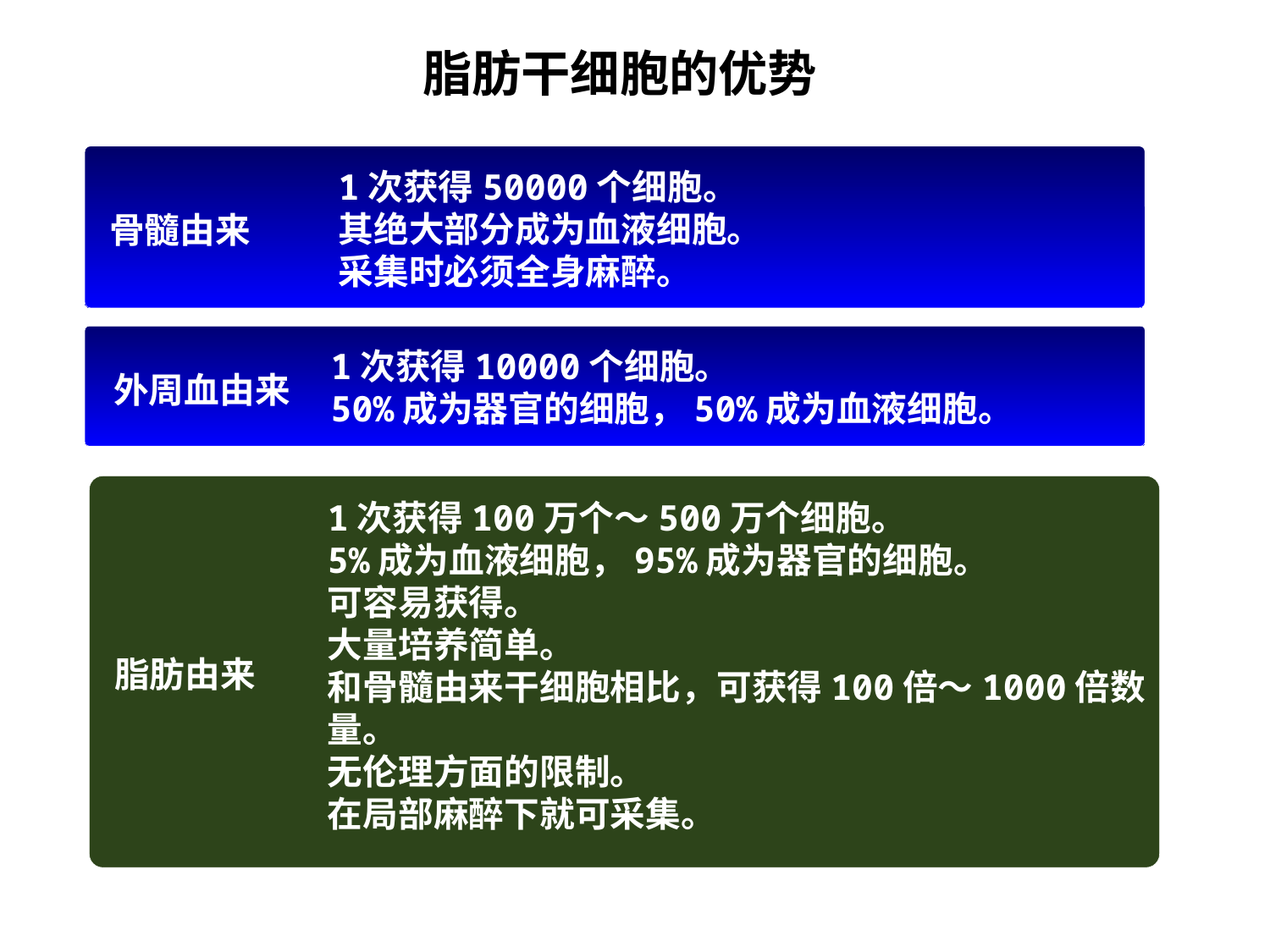

# 脂肪干细胞的优势

1次获得50000个细胞。
其绝大部分成为血液细胞。
采集时必须全身麻醉。
骨髓由来

1次获得10000个细胞。
50%成为器官的细胞，50%成为血液细胞。
外周血由来

1次获得100万个～500万个细胞。
5%成为血液细胞，95%成为器官的细胞。
可容易获得。
大量培养简单。
和骨髓由来干细胞相比，可获得100倍～1000倍数量。
无伦理方面的限制。
在局部麻醉下就可采集。
脂肪由来